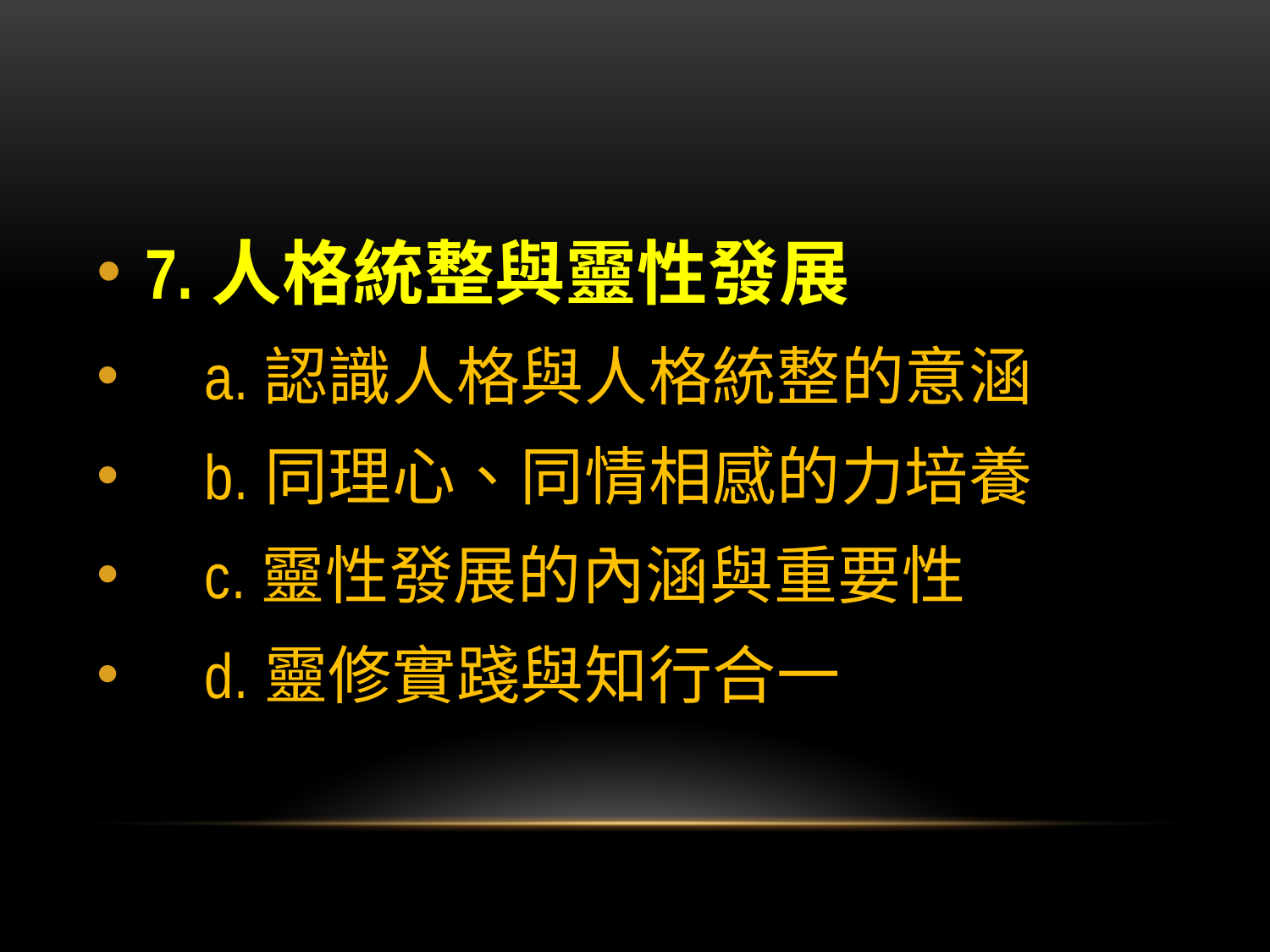

#
7.人格統整與靈性發展
    a.認識人格與人格統整的意涵
    b.同理心、同情相感的力培養
    c.靈性發展的內涵與重要性
    d.靈修實踐與知行合一